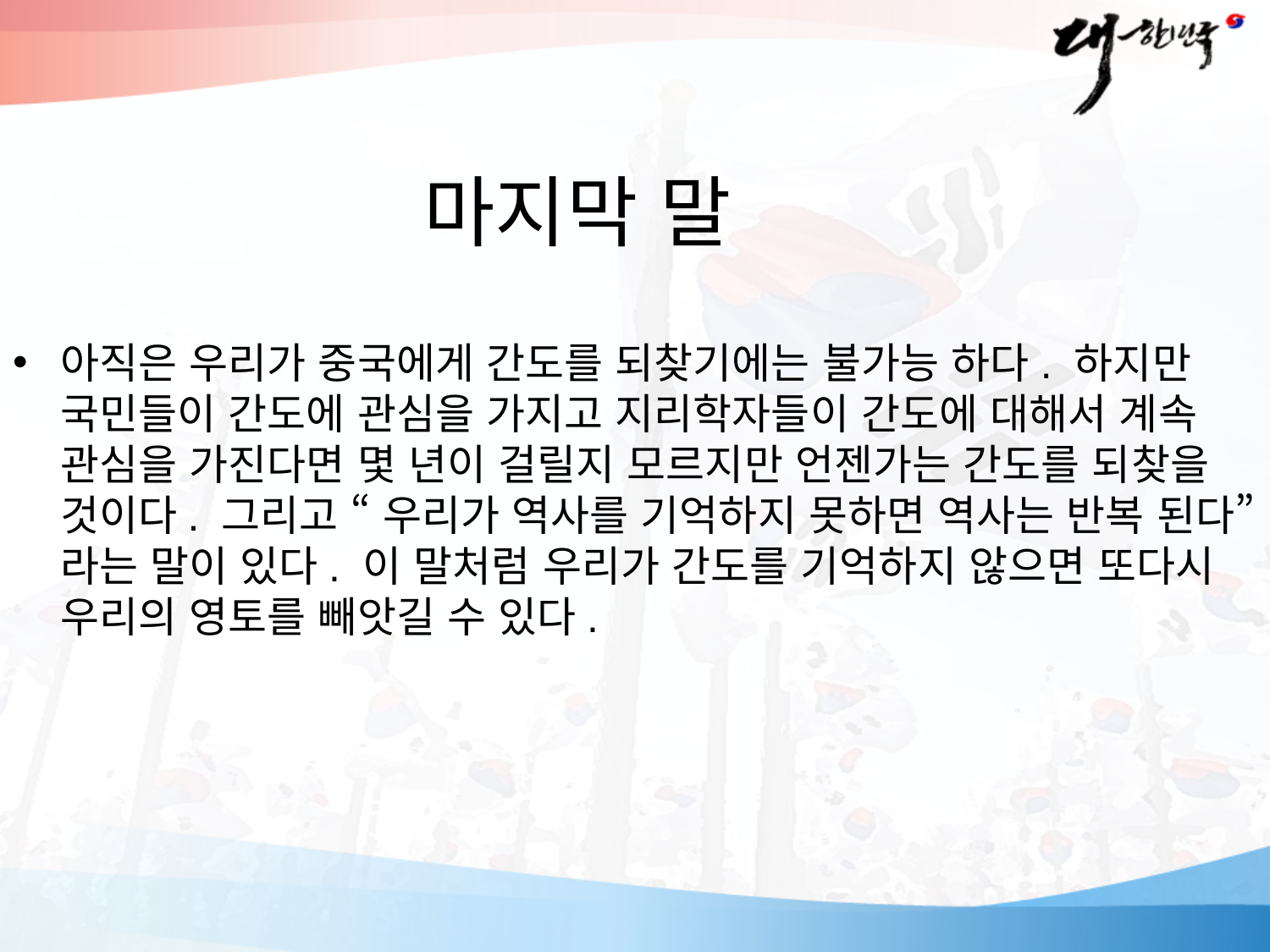

# 마지막 말
아직은 우리가 중국에게 간도를 되찾기에는 불가능 하다. 하지만 국민들이 간도에 관심을 가지고 지리학자들이 간도에 대해서 계속 관심을 가진다면 몇 년이 걸릴지 모르지만 언젠가는 간도를 되찾을 것이다. 그리고 “ 우리가 역사를 기억하지 못하면 역사는 반복 된다” 라는 말이 있다. 이 말처럼 우리가 간도를 기억하지 않으면 또다시 우리의 영토를 빼앗길 수 있다.